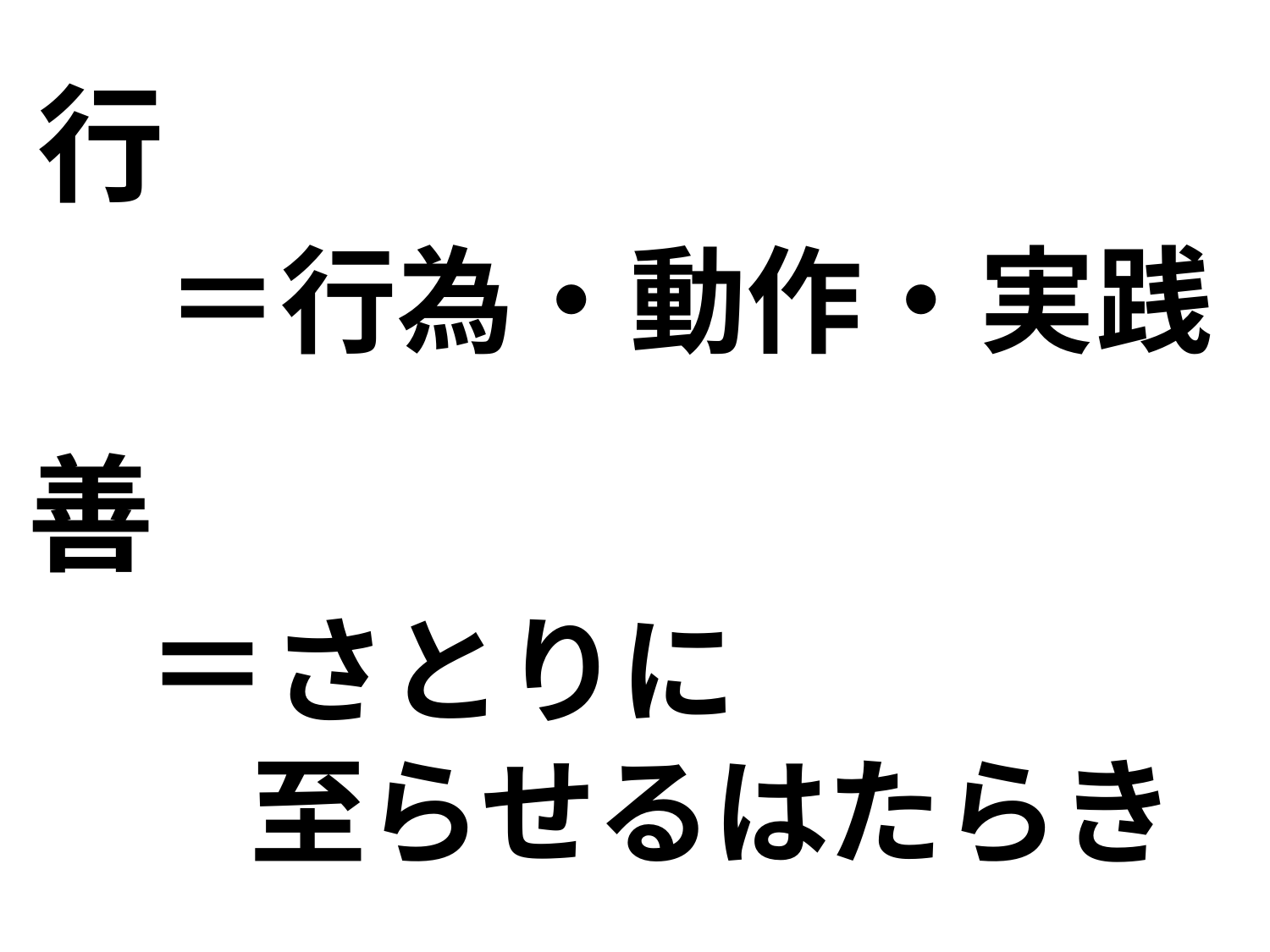

行
　＝行為・動作・実践
善
　 ＝さとりに
　    至らせるはたらき